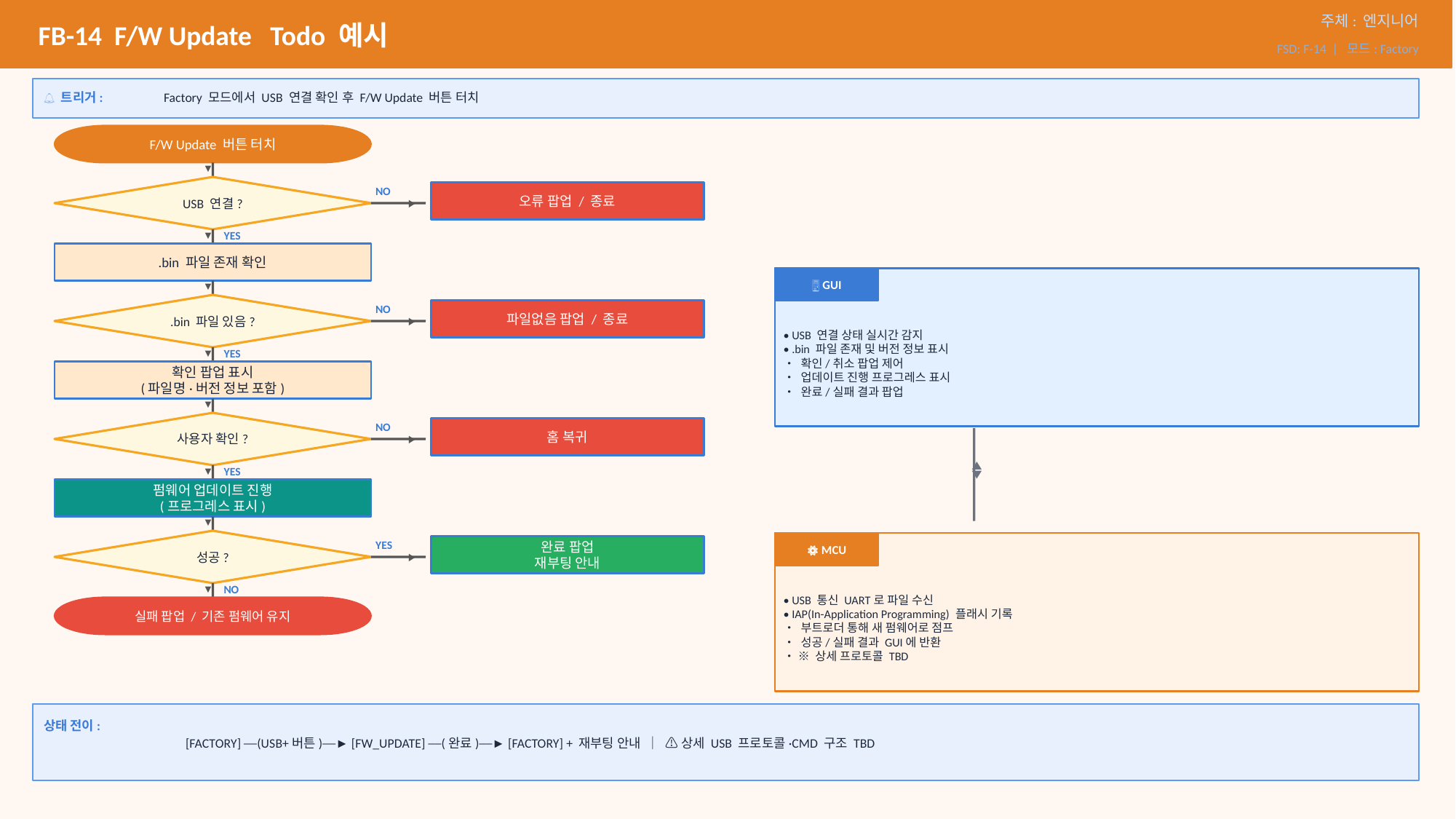

FB-14  F/W Update   Todo 예시
주체: 엔지니어
FSD: F-14  |  모드: Factory

🔔 트리거:
Factory 모드에서 USB 연결 확인 후 F/W Update 버튼 터치

F/W Update 버튼 터치
▼

USB 연결?
NO

오류 팝업 / 종료
▶

YES
▼

.bin 파일 존재 확인

🖥 GUI
▼

.bin 파일 있음?
NO

파일없음 팝업 / 종료
• USB 연결 상태 실시간 감지
• .bin 파일 존재 및 버전 정보 표시
• 확인/취소 팝업 제어
• 업데이트 진행 프로그레스 표시
• 완료/실패 결과 팝업
▶

YES
▼

확인 팝업 표시
(파일명·버전 정보 포함)
▼

사용자 확인?
NO

홈 복귀
▶

◀▶
YES
▼

펌웨어 업데이트 진행
(프로그레스 표시)
▼

성공?

⚙ MCU
YES

완료 팝업
재부팅 안내
▶

• USB 통신 UART로 파일 수신
• IAP(In-Application Programming) 플래시 기록
• 부트로더 통해 새 펌웨어로 점프
• 성공/실패 결과 GUI에 반환
• ※ 상세 프로토콜 TBD
NO
▼

실패 팝업 / 기존 펌웨어 유지

상태 전이:
[FACTORY] ──(USB+버튼)──► [FW_UPDATE] ──(완료)──► [FACTORY] + 재부팅 안내  │  ⚠ 상세 USB 프로토콜·CMD 구조 TBD